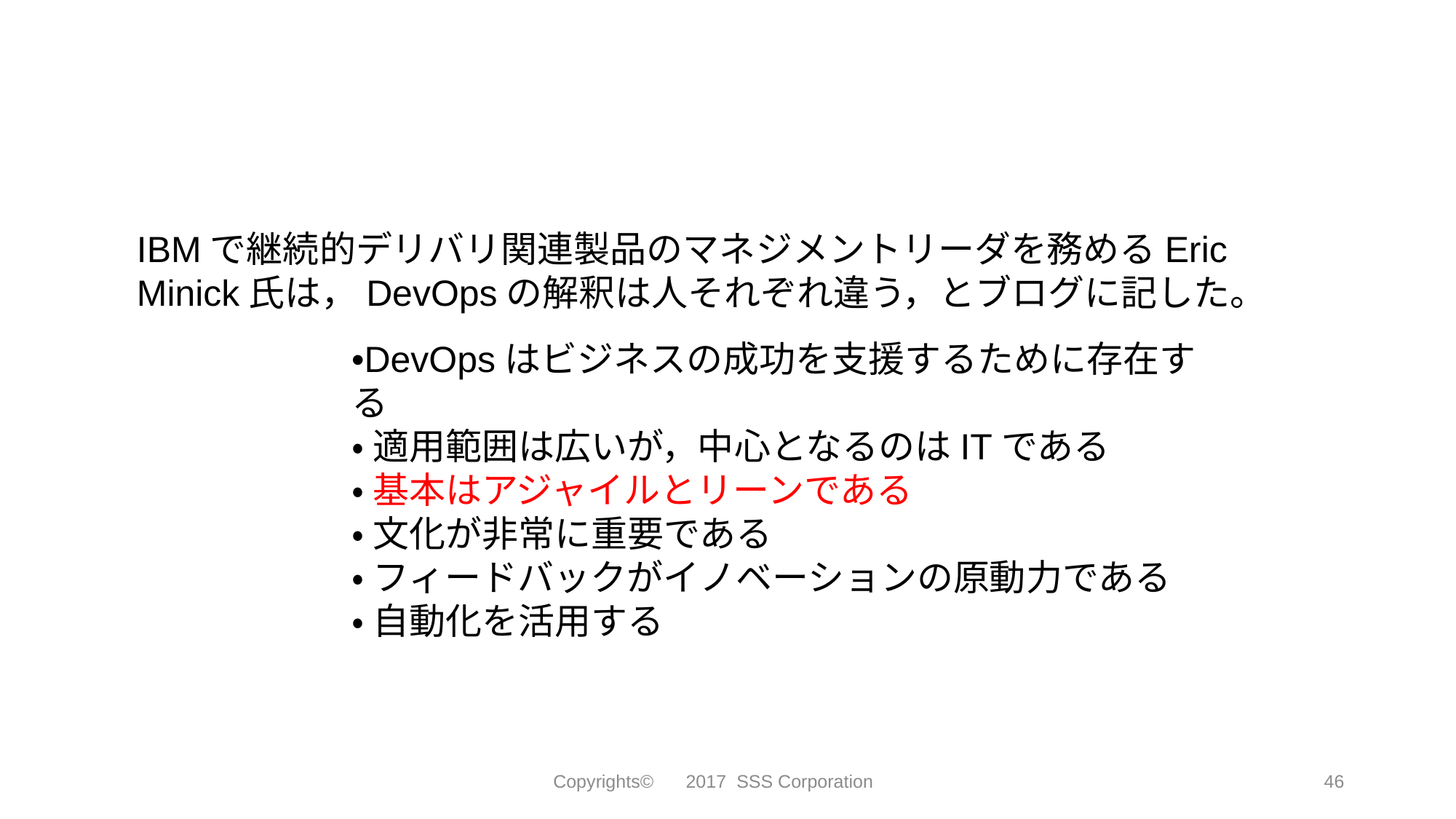

IBMで継続的デリバリ関連製品のマネジメントリーダを務めるEric Minick氏は，DevOpsの解釈は人それぞれ違う，とブログに記した。
•DevOpsはビジネスの成功を支援するために存在する
•適用範囲は広いが，中心となるのはITである
•基本はアジャイルとリーンである
•文化が非常に重要である
•フィードバックがイノベーションの原動力である
•自動化を活用する
Copyrights© 　2017  SSS Corporation
46